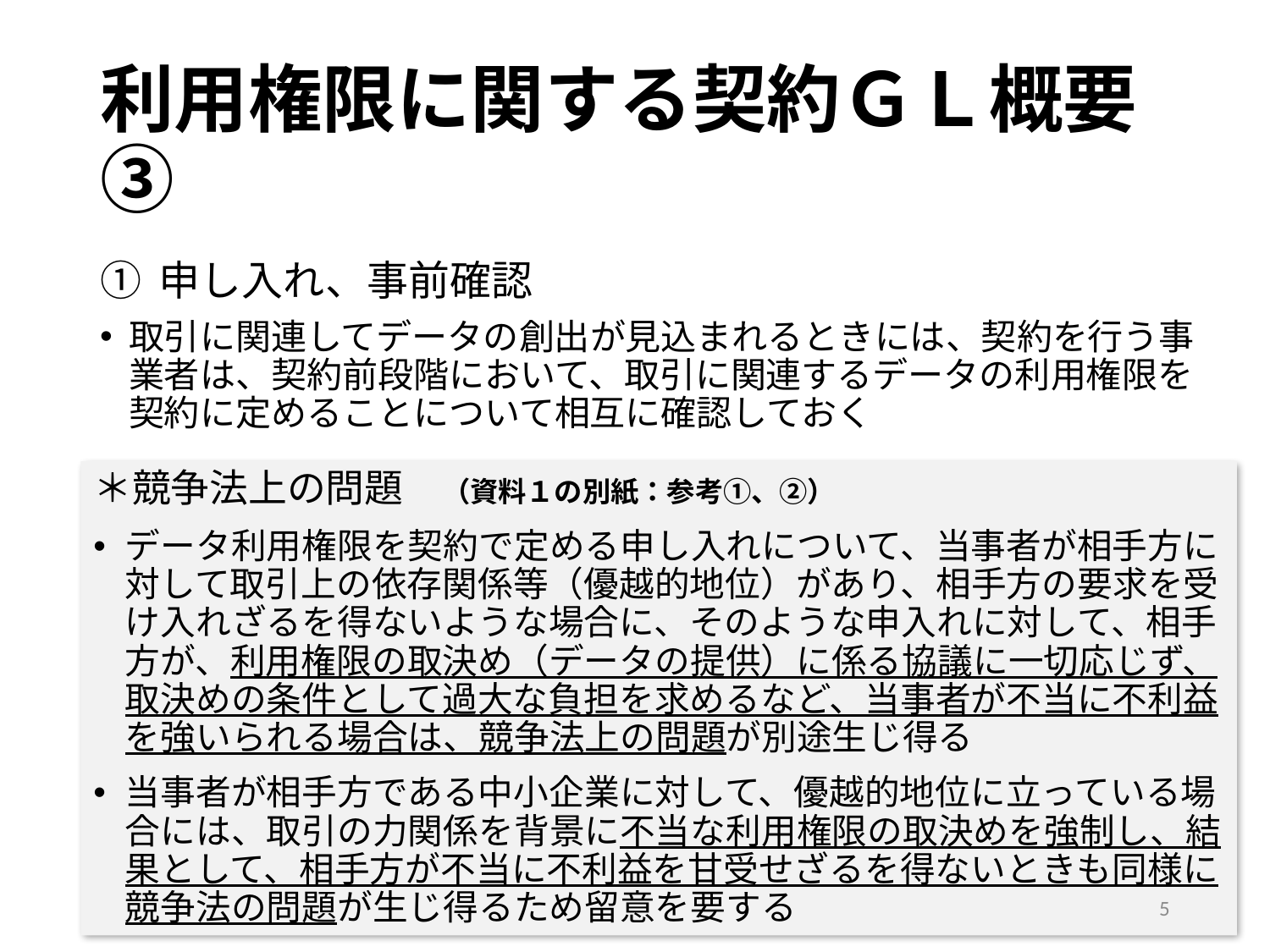

# 利用権限に関する契約ＧＬ概要③
① 申し入れ、事前確認
取引に関連してデータの創出が見込まれるときには、契約を行う事業者は、契約前段階において、取引に関連するデータの利用権限を契約に定めることについて相互に確認しておく
＊競争法上の問題　（資料１の別紙：参考①、②）
データ利用権限を契約で定める申し入れについて、当事者が相手方に対して取引上の依存関係等（優越的地位）があり、相手方の要求を受け入れざるを得ないような場合に、そのような申入れに対して、相手方が、利用権限の取決め（データの提供）に係る協議に一切応じず、取決めの条件として過大な負担を求めるなど、当事者が不当に不利益を強いられる場合は、競争法上の問題が別途生じ得る
当事者が相手方である中小企業に対して、優越的地位に立っている場合には、取引の力関係を背景に不当な利用権限の取決めを強制し、結果として、相手方が不当に不利益を甘受せざるを得ないときも同様に競争法の問題が生じ得るため留意を要する
5